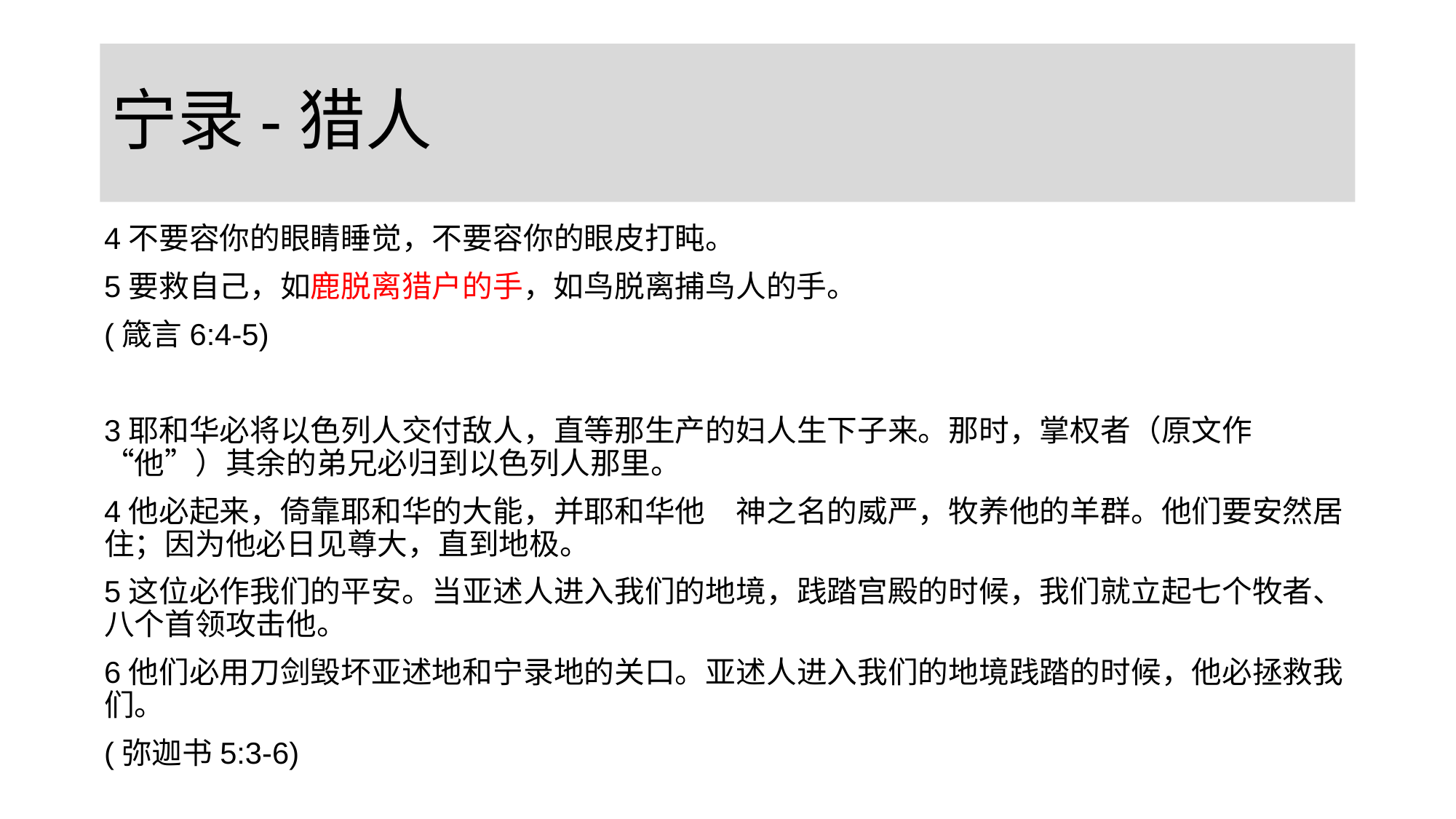

# 宁录-猎人
4不要容你的眼睛睡觉，不要容你的眼皮打盹。
5要救自己，如鹿脱离猎户的手，如鸟脱离捕鸟人的手。
(箴言6:4-5)

3耶和华必将以色列人交付敌人，直等那生产的妇人生下子来。那时，掌权者（原文作“他”）其余的弟兄必归到以色列人那里。
4他必起来，倚靠耶和华的大能，并耶和华他　神之名的威严，牧养他的羊群。他们要安然居住；因为他必日见尊大，直到地极。
5这位必作我们的平安。当亚述人进入我们的地境，践踏宫殿的时候，我们就立起七个牧者、八个首领攻击他。
6他们必用刀剑毁坏亚述地和宁录地的关口。亚述人进入我们的地境践踏的时候，他必拯救我们。
(弥迦书5:3-6)